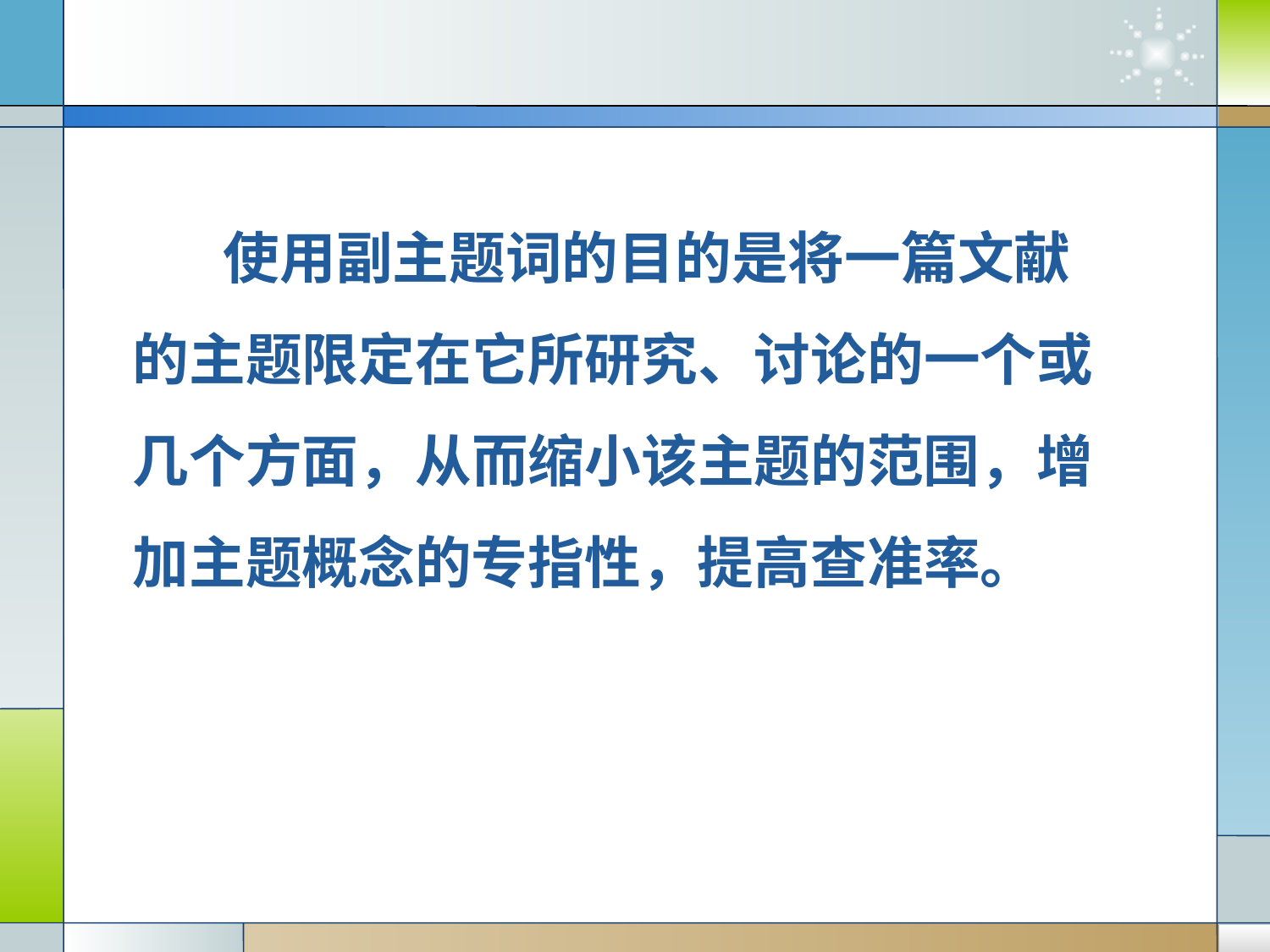

使用副主题词的目的是将一篇文献的主题限定在它所研究、讨论的一个或几个方面，从而缩小该主题的范围，增加主题概念的专指性，提高查准率。